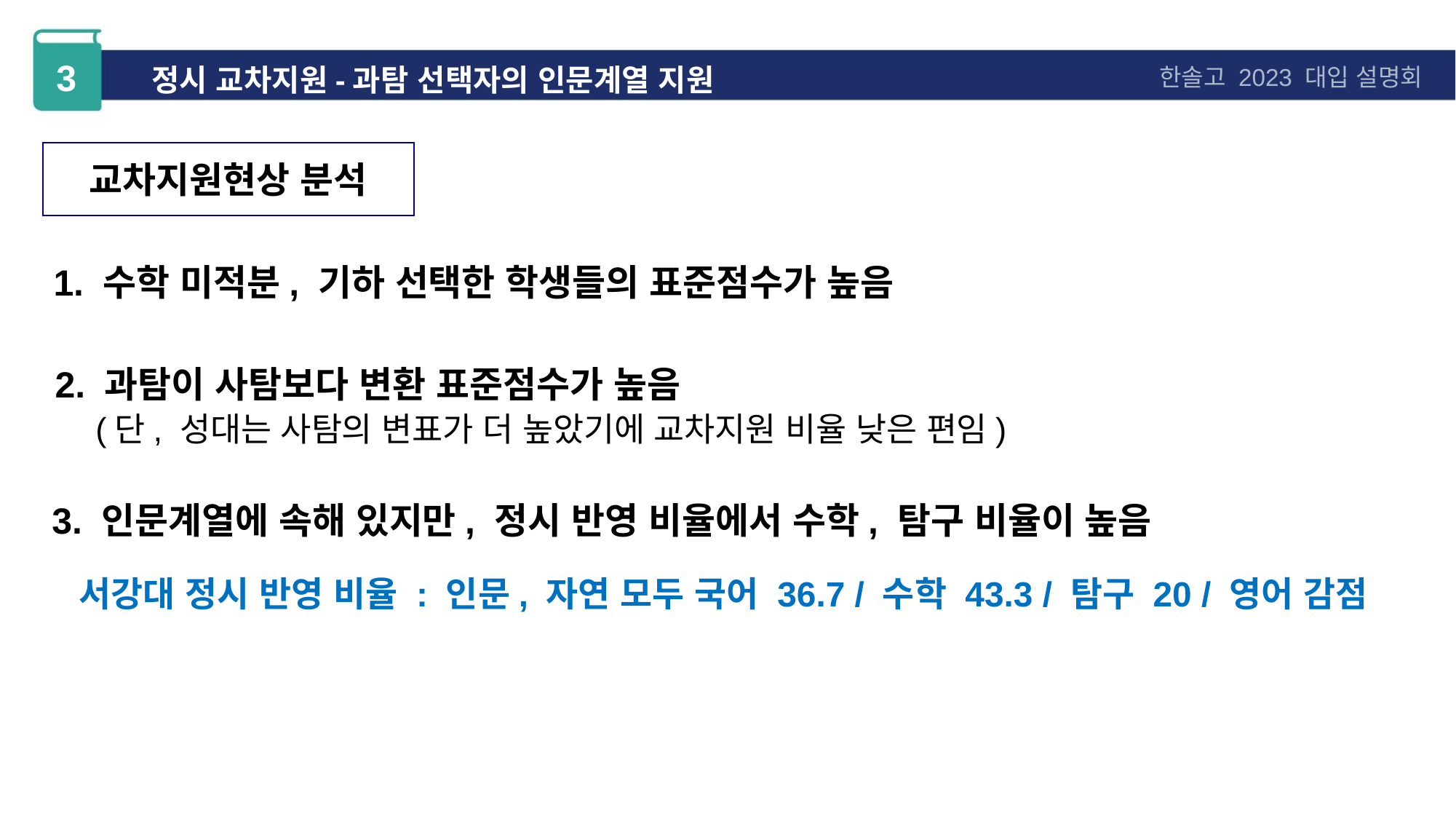

3
정시 교차지원-과탐 선택자의 인문계열 지원
한솔고 2023 대입 설명회
교차지원현상 분석
1. 수학 미적분, 기하 선택한 학생들의 표준점수가 높음
2. 과탐이 사탐보다 변환 표준점수가 높음
    (단, 성대는 사탐의 변표가 더 높았기에 교차지원 비율 낮은 편임)
3. 인문계열에 속해 있지만, 정시 반영 비율에서 수학, 탐구 비율이 높음
서강대 정시 반영 비율 : 인문, 자연 모두 국어 36.7 / 수학 43.3 / 탐구 20 / 영어 감점